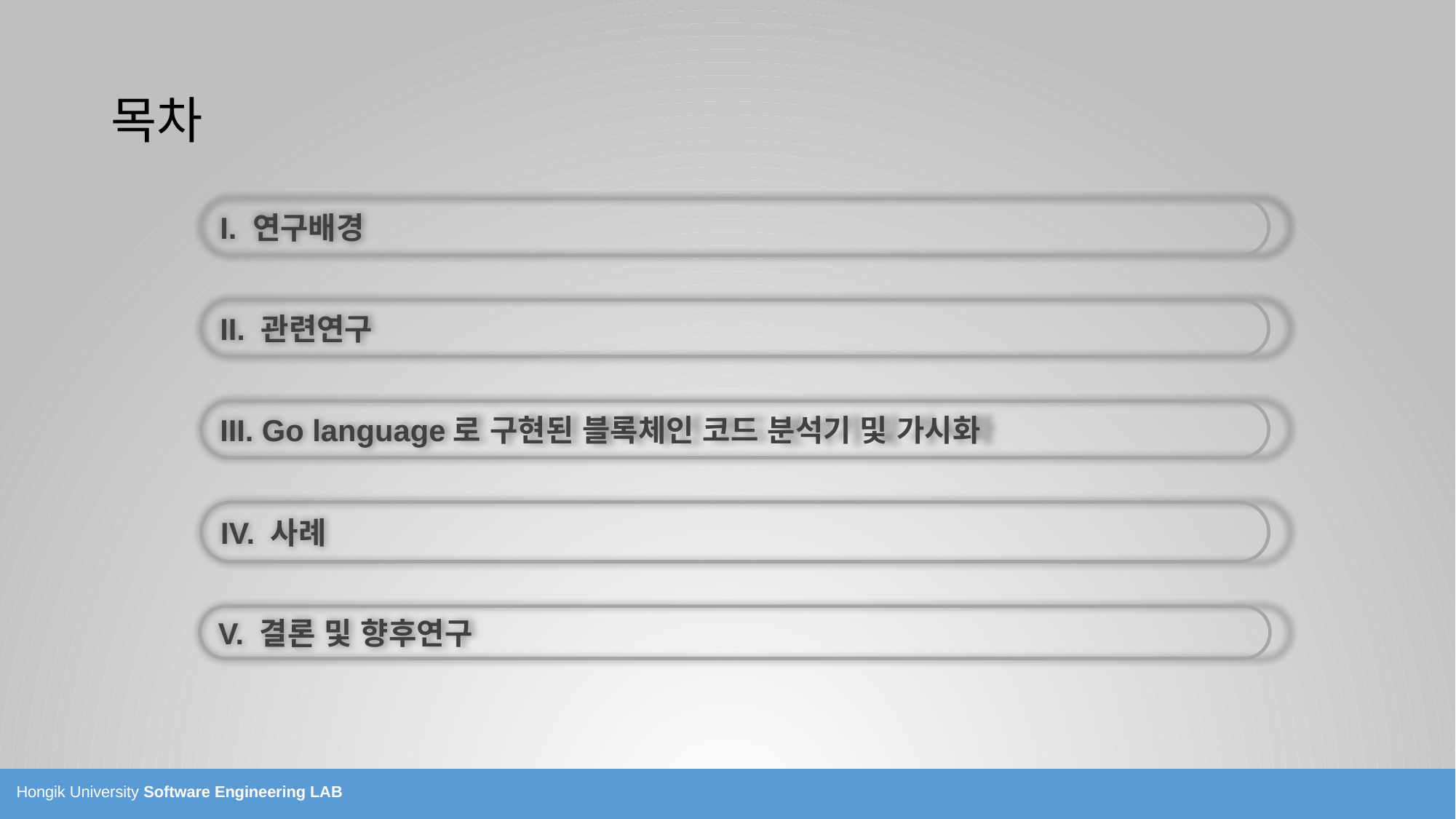

# 목차
I. 연구배경
II. 관련연구
III. Go language로 구현된 블록체인 코드 분석기 및 가시화
IV. 사례
V. 결론 및 향후연구